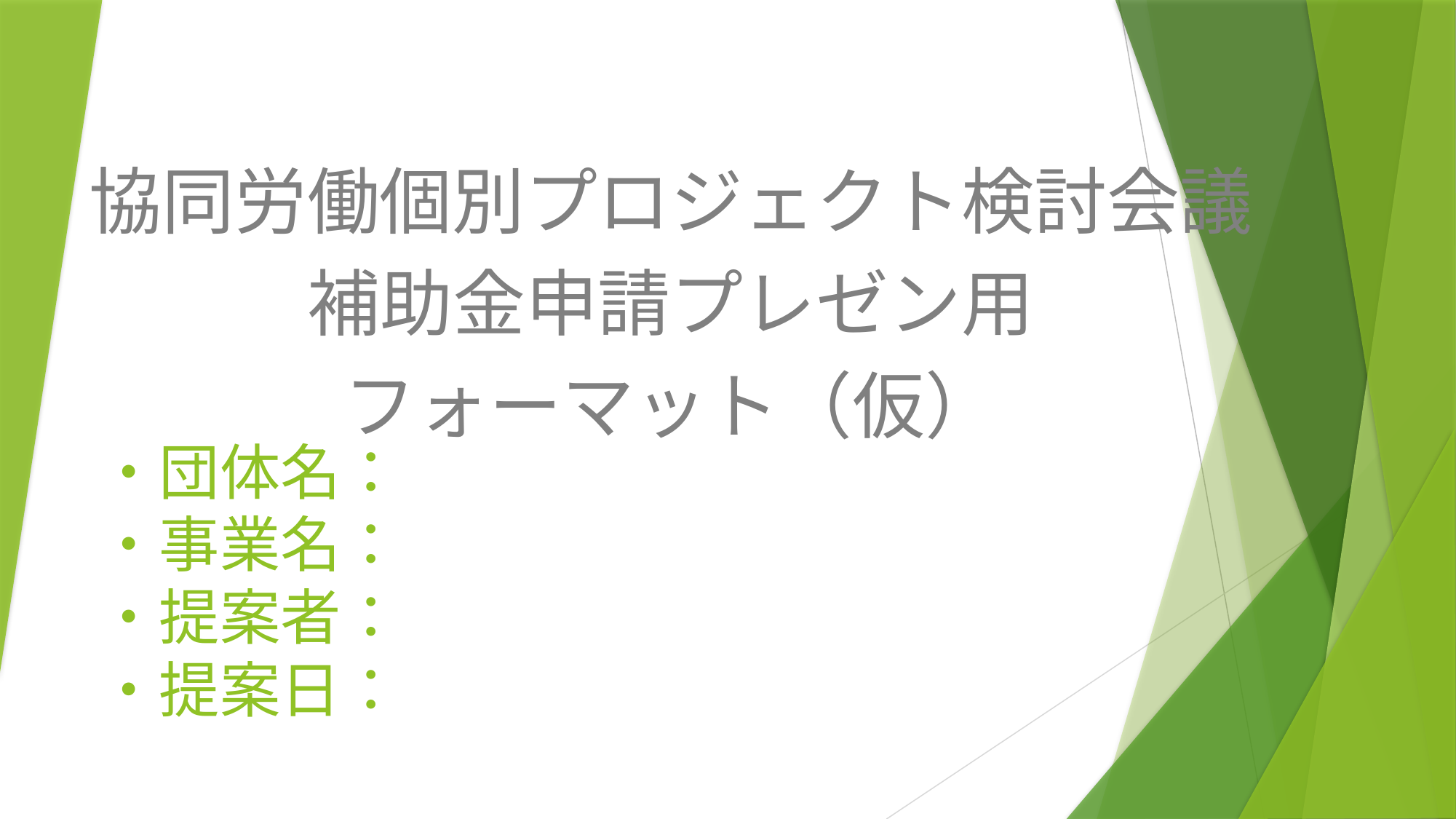

協同労働個別プロジェクト検討会議
補助金申請プレゼン用
フォーマット（仮）
# ・団体名： ・事業名： ・提案者： ・提案日：